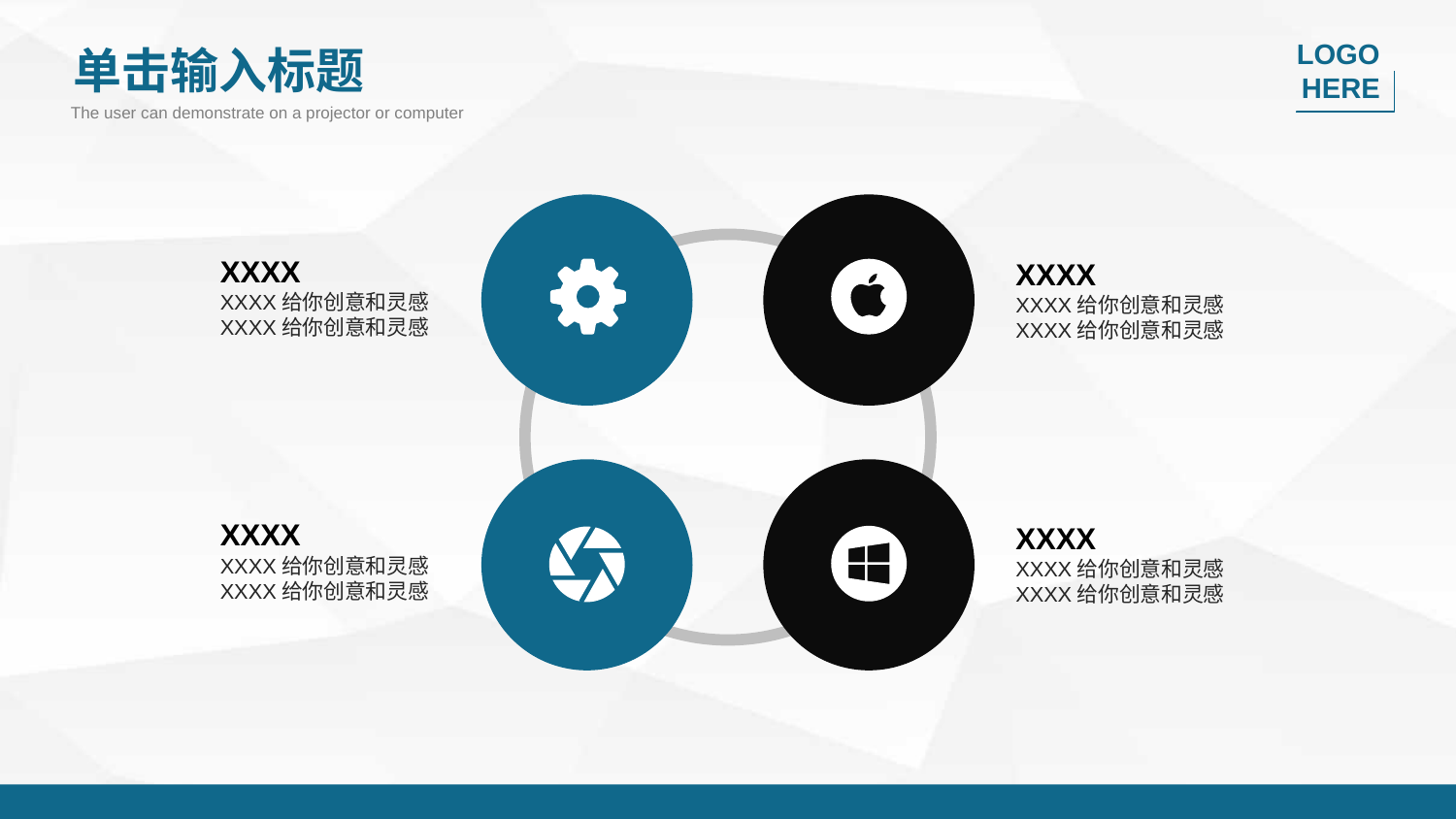

LOGO HERE
单击输入标题
The user can demonstrate on a projector or computer

XXXX
XXXX给你创意和灵感XXXX给你创意和灵感
XXXX
XXXX给你创意和灵感XXXX给你创意和灵感
XXXX
XXXX给你创意和灵感XXXX给你创意和灵感
XXXX
XXXX给你创意和灵感XXXX给你创意和灵感